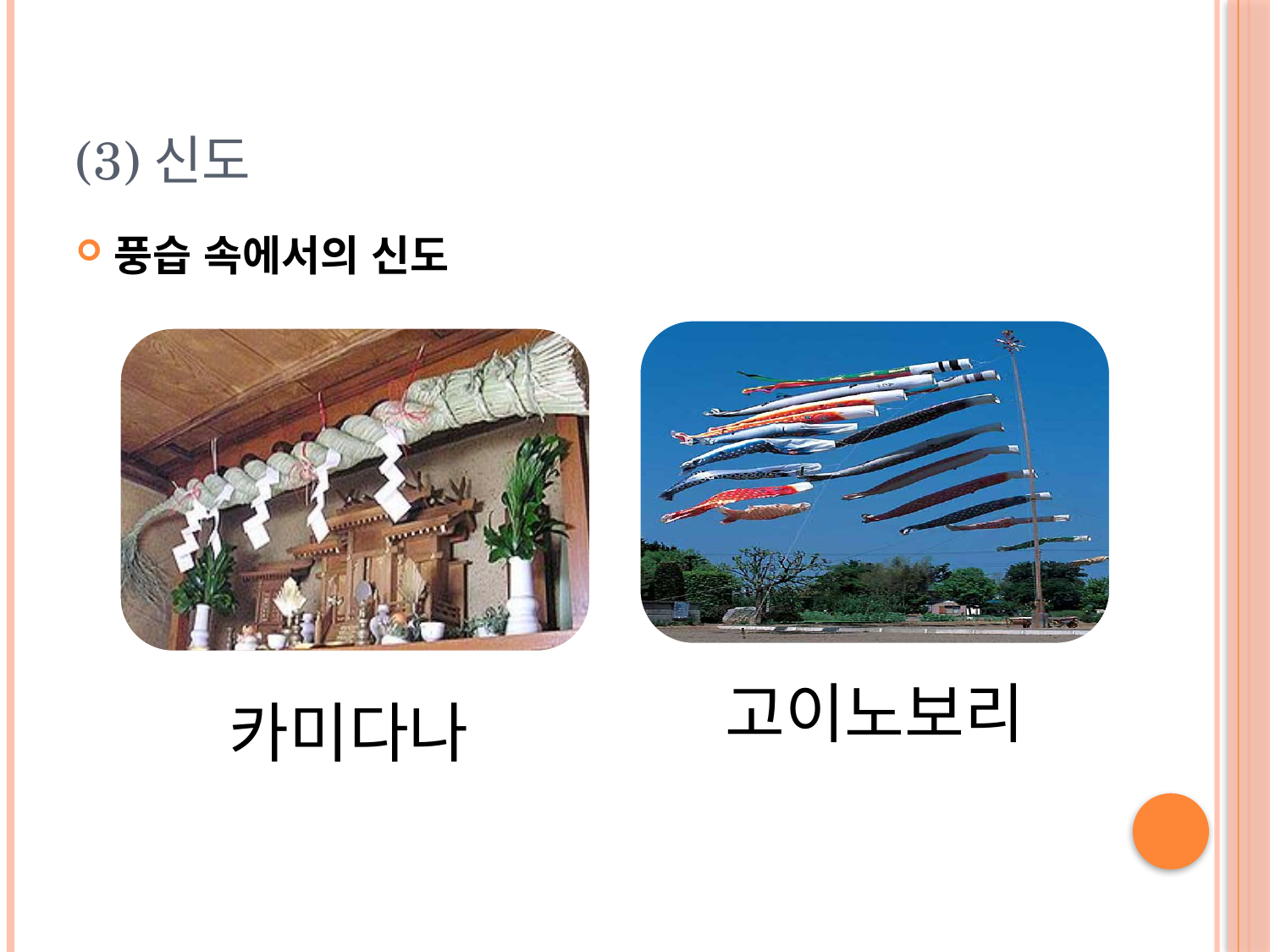

# (3)신도
풍습 속에서의 신도

카미다나
고이노보리